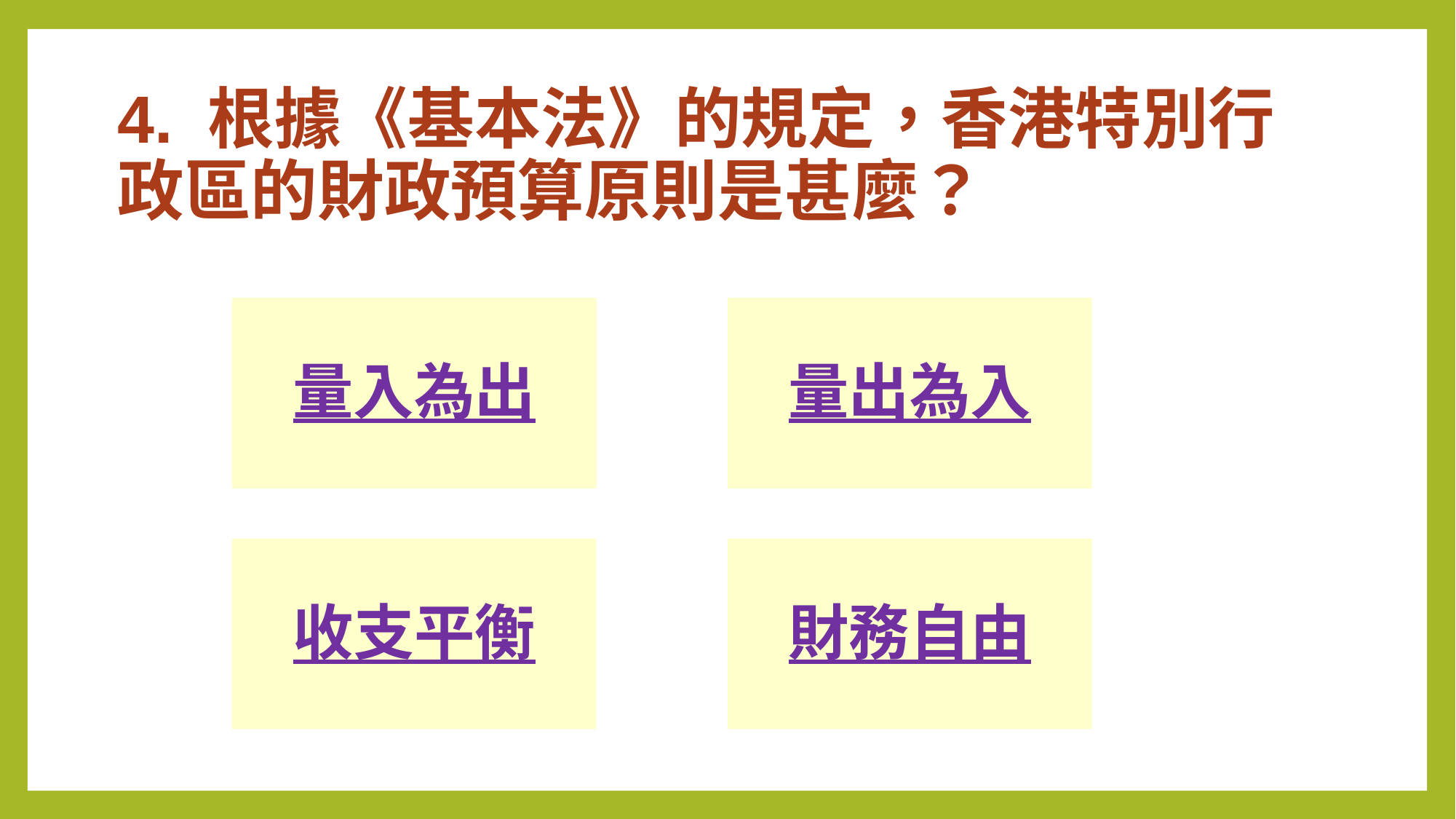

# 4. 根據《基本法》的規定，香港特別行政區的財政預算原則是甚麼？
量入為出
量出為入
收支平衡
財務自由